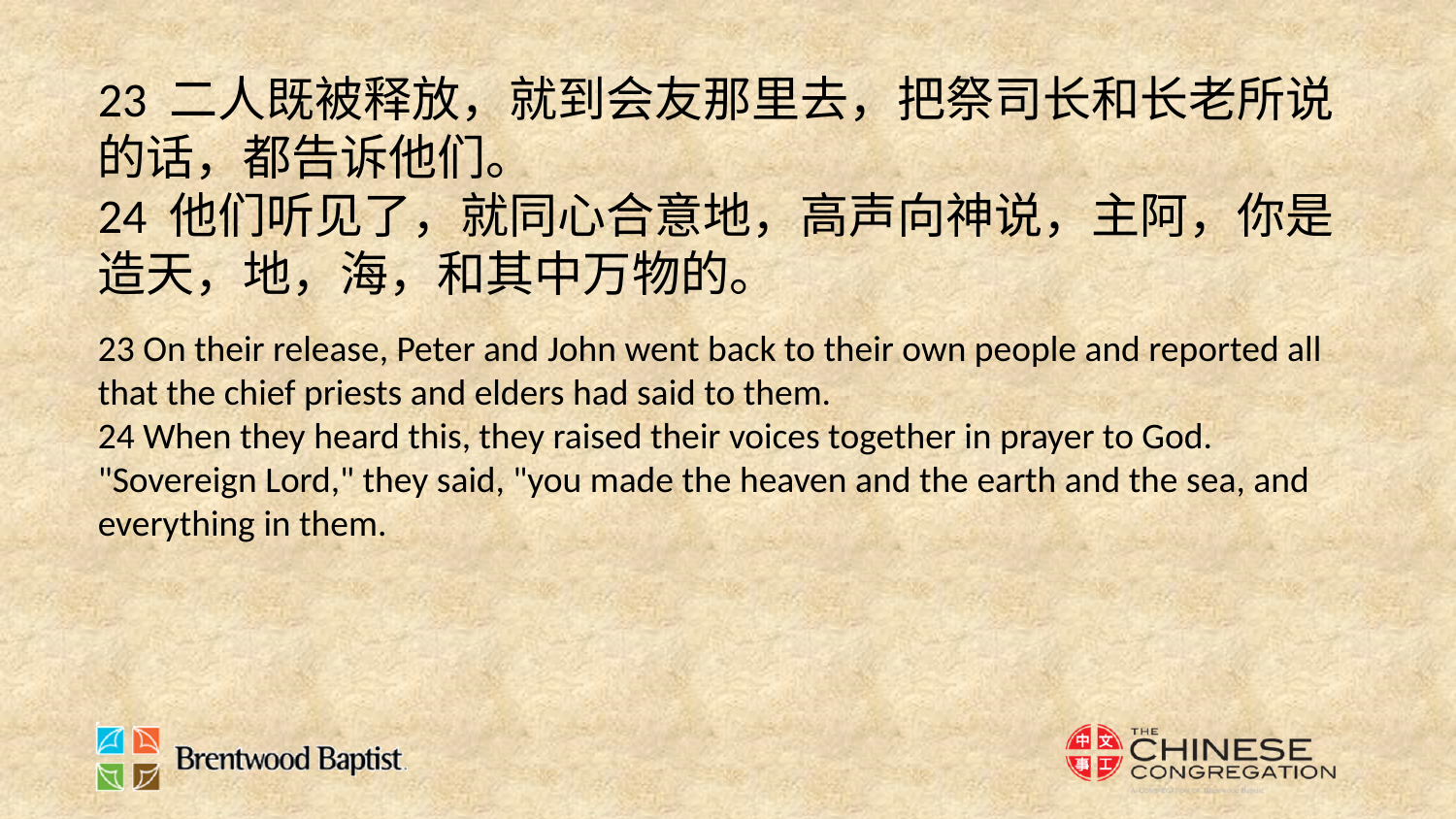

23 二人既被释放，就到会友那里去，把祭司长和长老所说的话，都告诉他们。
24 他们听见了，就同心合意地，高声向神说，主阿，你是造天，地，海，和其中万物的。

23 On their release, Peter and John went back to their own people and reported all that the chief priests and elders had said to them.
24 When they heard this, they raised their voices together in prayer to God. "Sovereign Lord," they said, "you made the heaven and the earth and the sea, and everything in them.